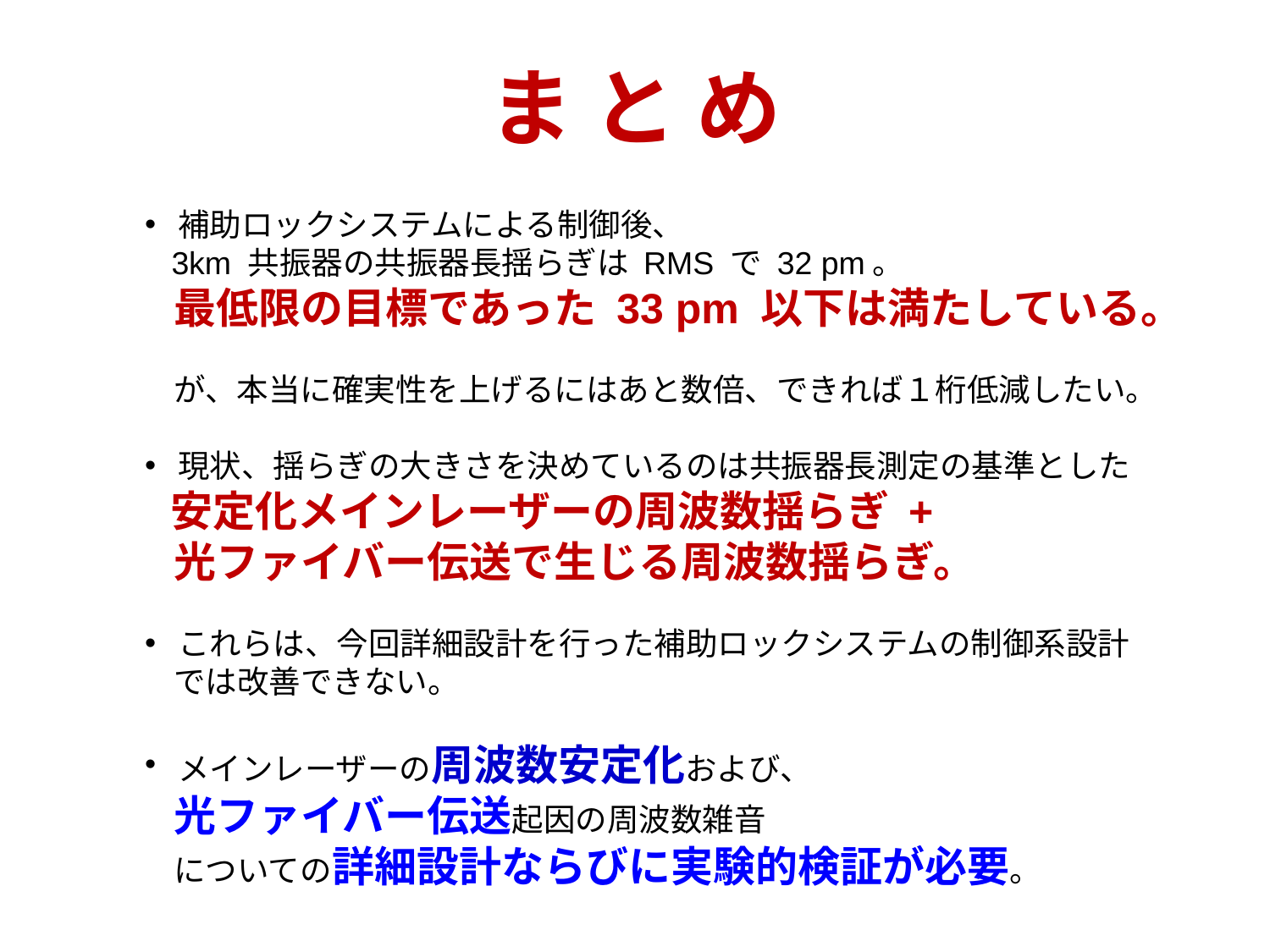

# ま と め
  補助ロックシステムによる制御後、
   3km 共振器の共振器長揺らぎは RMS で 32 pm。
   最低限の目標であった 33 pm 以下は満たしている。

   が、本当に確実性を上げるにはあと数倍、できれば１桁低減したい。

  現状、揺らぎの大きさを決めているのは共振器長測定の基準とした
   安定化メインレーザーの周波数揺らぎ +
  光ファイバー伝送で生じる周波数揺らぎ。

  これらは、今回詳細設計を行った補助ロックシステムの制御系設計
   では改善できない。

  メインレーザーの周波数安定化および、
   光ファイバー伝送起因の周波数雑音
   についての詳細設計ならびに実験的検証が必要。